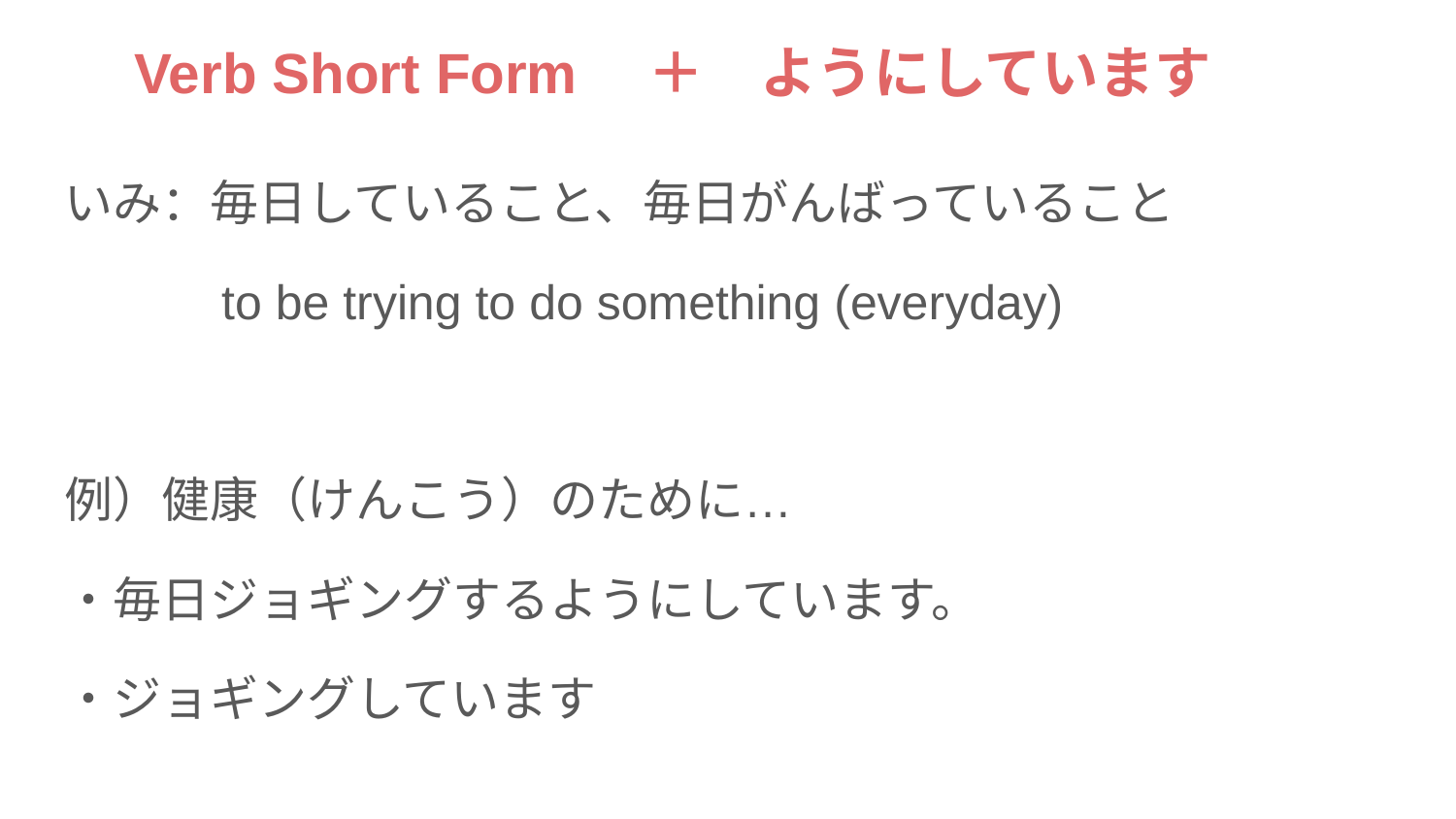

# Verb Short Form　＋　ようにしています
いみ：毎日していること、毎日がんばっていること
　　　to be trying to do something (everyday)

例）健康（けんこう）のために…
・毎日ジョギングするようにしています。
・ジョギングしています